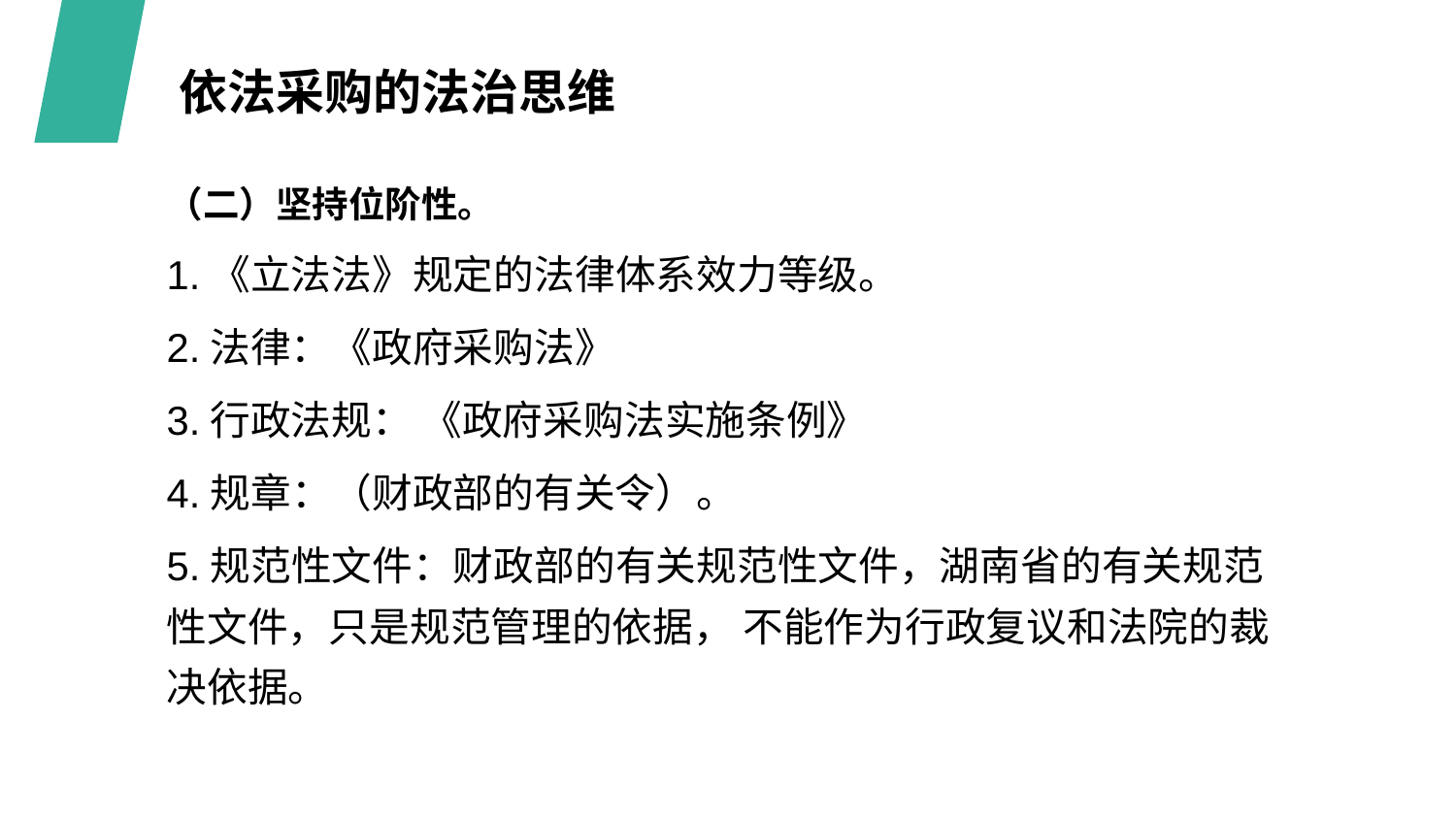

依法采购的法治思维
（二）坚持位阶性。
1.《立法法》规定的法律体系效力等级。
2.法律：《政府采购法》
3.行政法规： 《政府采购法实施条例》
4.规章：（财政部的有关令）。
5.规范性文件：财政部的有关规范性文件，湖南省的有关规范性文件，只是规范管理的依据， 不能作为行政复议和法院的裁决依据。